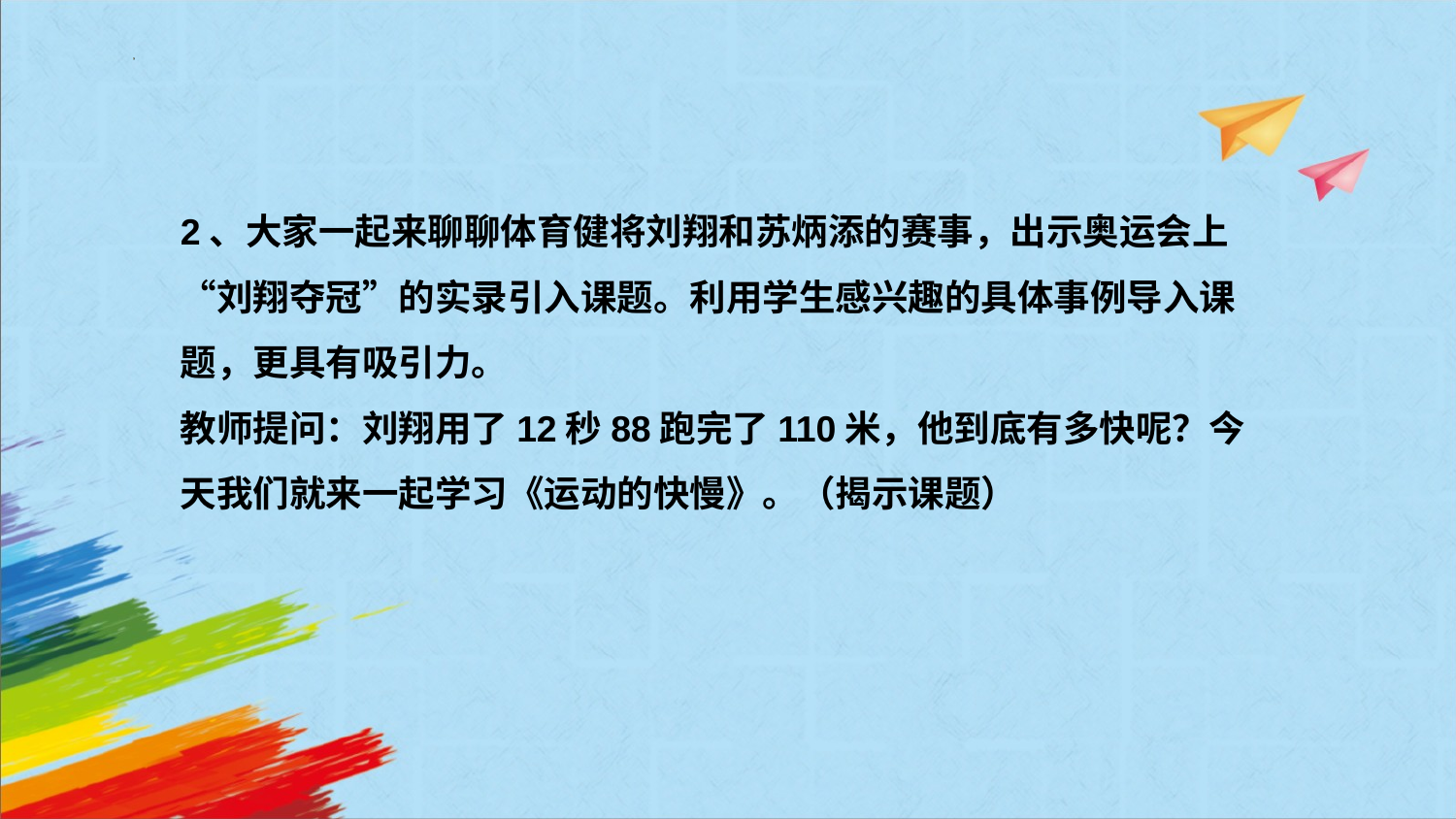

2、大家一起来聊聊体育健将刘翔和苏炳添的赛事，出示奥运会上“刘翔夺冠”的实录引入课题。利用学生感兴趣的具体事例导入课题，更具有吸引力。
教师提问：刘翔用了12秒88跑完了110米，他到底有多快呢？今天我们就来一起学习《运动的快慢》。（揭示课题）